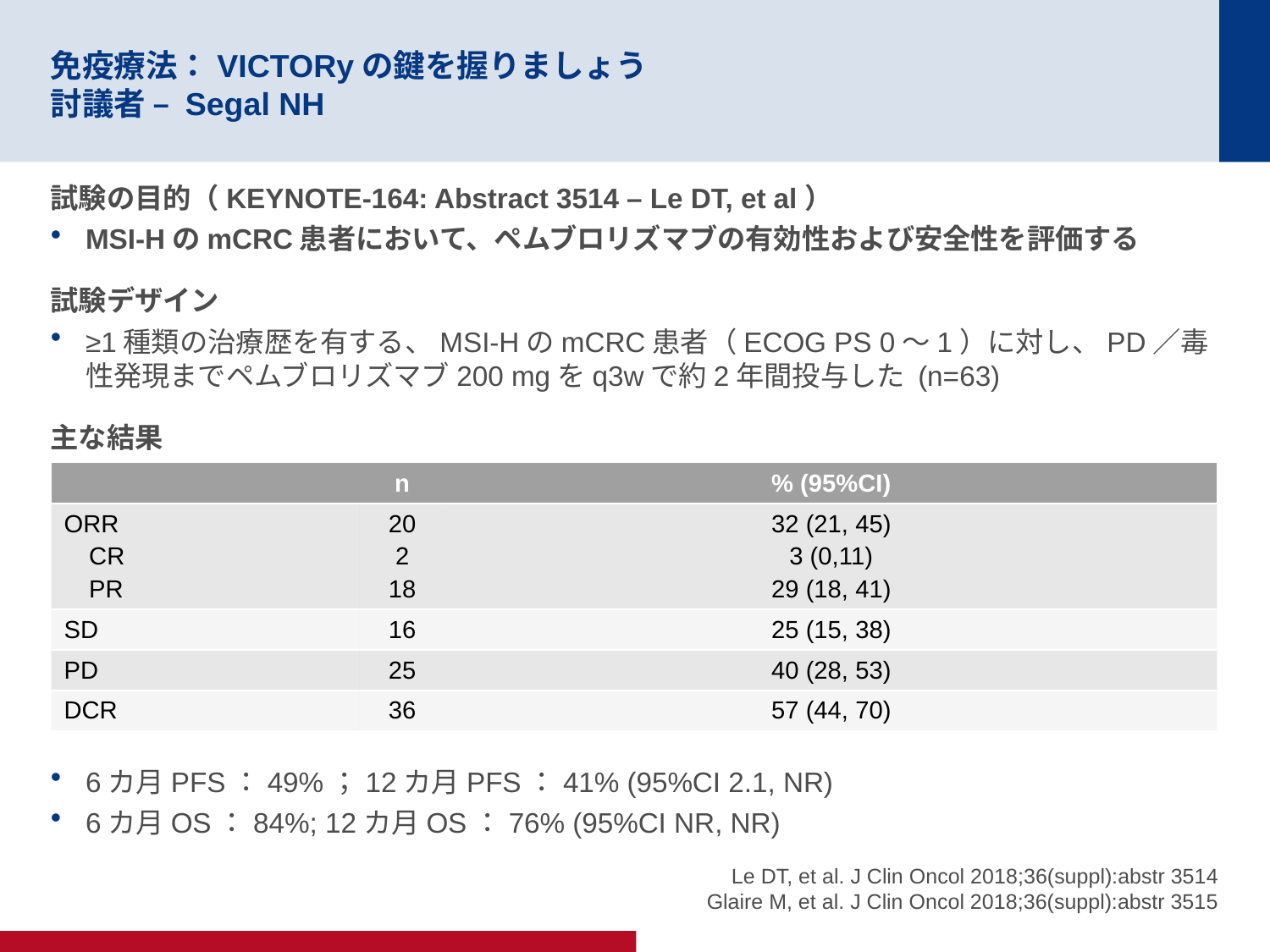

# 免疫療法：VICTORyの鍵を握りましょう 討議者 – Segal NH
試験の目的（KEYNOTE-164: Abstract 3514 – Le DT, et al）
MSI-HのmCRC患者において、ペムブロリズマブの有効性および安全性を評価する
試験デザイン
≥1種類の治療歴を有する、MSI-HのmCRC患者（ECOG PS 0～1）に対し、PD／毒性発現までペムブロリズマブ200 mgをq3wで約2年間投与した (n=63)
主な結果

6カ月PFS：49%；12カ月PFS：41% (95%CI 2.1, NR)
6カ月OS：84%; 12カ月OS：76% (95%CI NR, NR)

|  | n | % (95%CI) |
| --- | --- | --- |
| ORR CR PR | 20 2 18 | 32 (21, 45) 3 (0,11) 29 (18, 41) |
| SD | 16 | 25 (15, 38) |
| PD | 25 | 40 (28, 53) |
| DCR | 36 | 57 (44, 70) |
Le DT, et al. J Clin Oncol 2018;36(suppl):abstr 3514
Glaire M, et al. J Clin Oncol 2018;36(suppl):abstr 3515